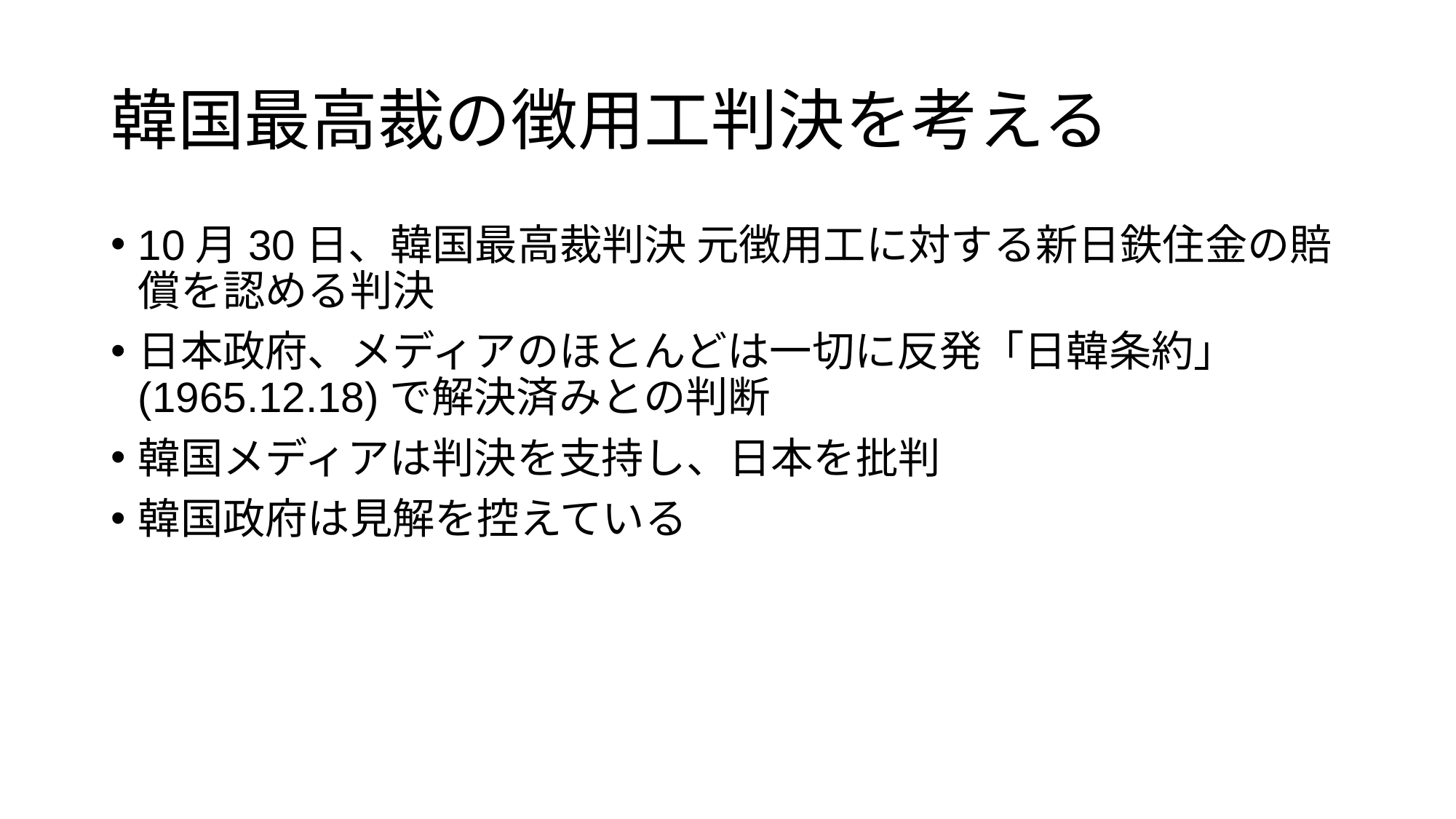

# 韓国最高裁の徴用工判決を考える
10月30日、韓国最高裁判決 元徴用工に対する新日鉄住金の賠償を認める判決
日本政府、メディアのほとんどは一切に反発「日韓条約」(1965.12.18)で解決済みとの判断
韓国メディアは判決を支持し、日本を批判
韓国政府は見解を控えている